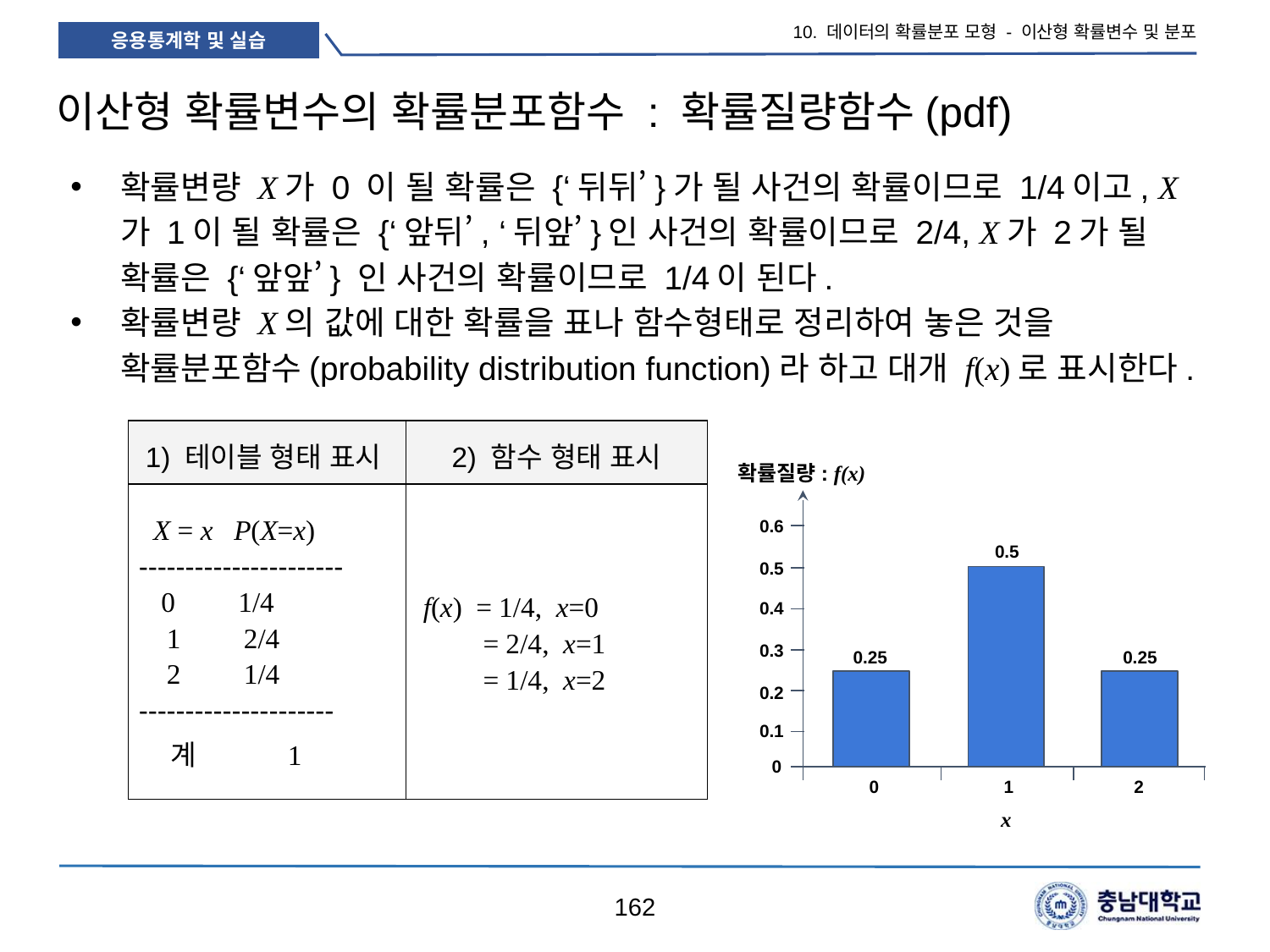

10. 데이터의 확률분포 모형 - 이산형 확률변수 및 분포
# 이산형 확률변수의 확률분포함수 : 확률질량함수(pdf)
확률변량 X가 0 이 될 확률은 {‘뒤뒤’}가 될 사건의 확률이므로 1/4이고, X가 1이 될 확률은 {‘앞뒤’, ‘뒤앞’}인 사건의 확률이므로 2/4, X가 2가 될 확률은 {‘앞앞’} 인 사건의 확률이므로 1/4이 된다.
확률변량 X의 값에 대한 확률을 표나 함수형태로 정리하여 놓은 것을 확률분포함수(probability distribution function)라 하고 대개 f(x)로 표시한다.
| 1) 테이블 형태 표시 | 2) 함수 형태 표시 |
| --- | --- |
| X = x P(X=x) ---------------------- 0 1/4 1 2/4 2 1/4 --------------------- 계 1 | f(x) = 1/4, x=0 = 2/4, x=1 = 1/4, x=2 |
확률질량: f(x)
0.6
0.5
0.5

0.4
0.3
0.25
0.25

0.2
0.1
0
0
1
2
x
162